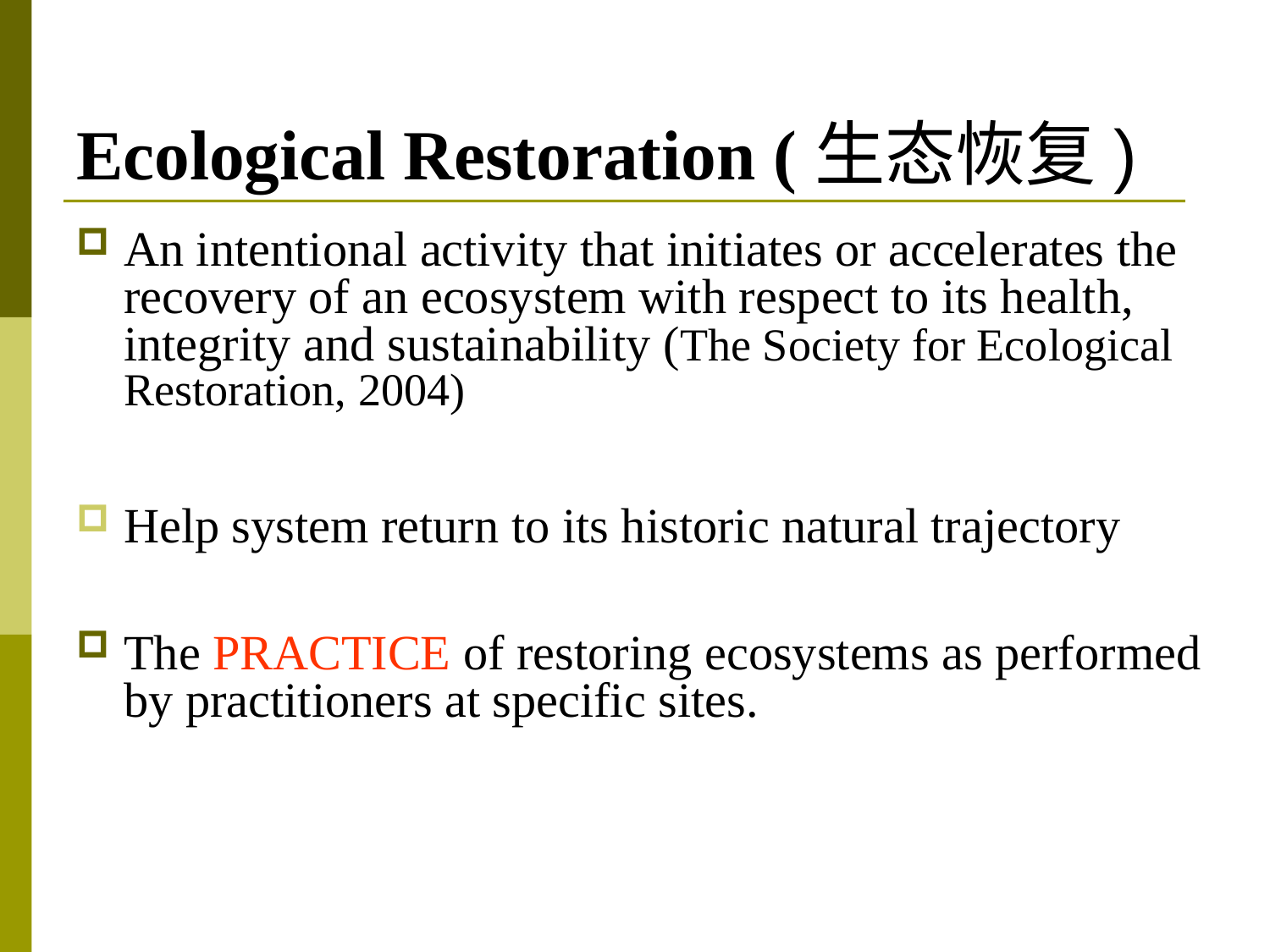

# Ecological Restoration (生态恢复)
An intentional activity that initiates or accelerates the recovery of an ecosystem with respect to its health, integrity and sustainability (The Society for Ecological Restoration, 2004)

Help system return to its historic natural trajectory

The PRACTICE of restoring ecosystems as performed by practitioners at specific sites.